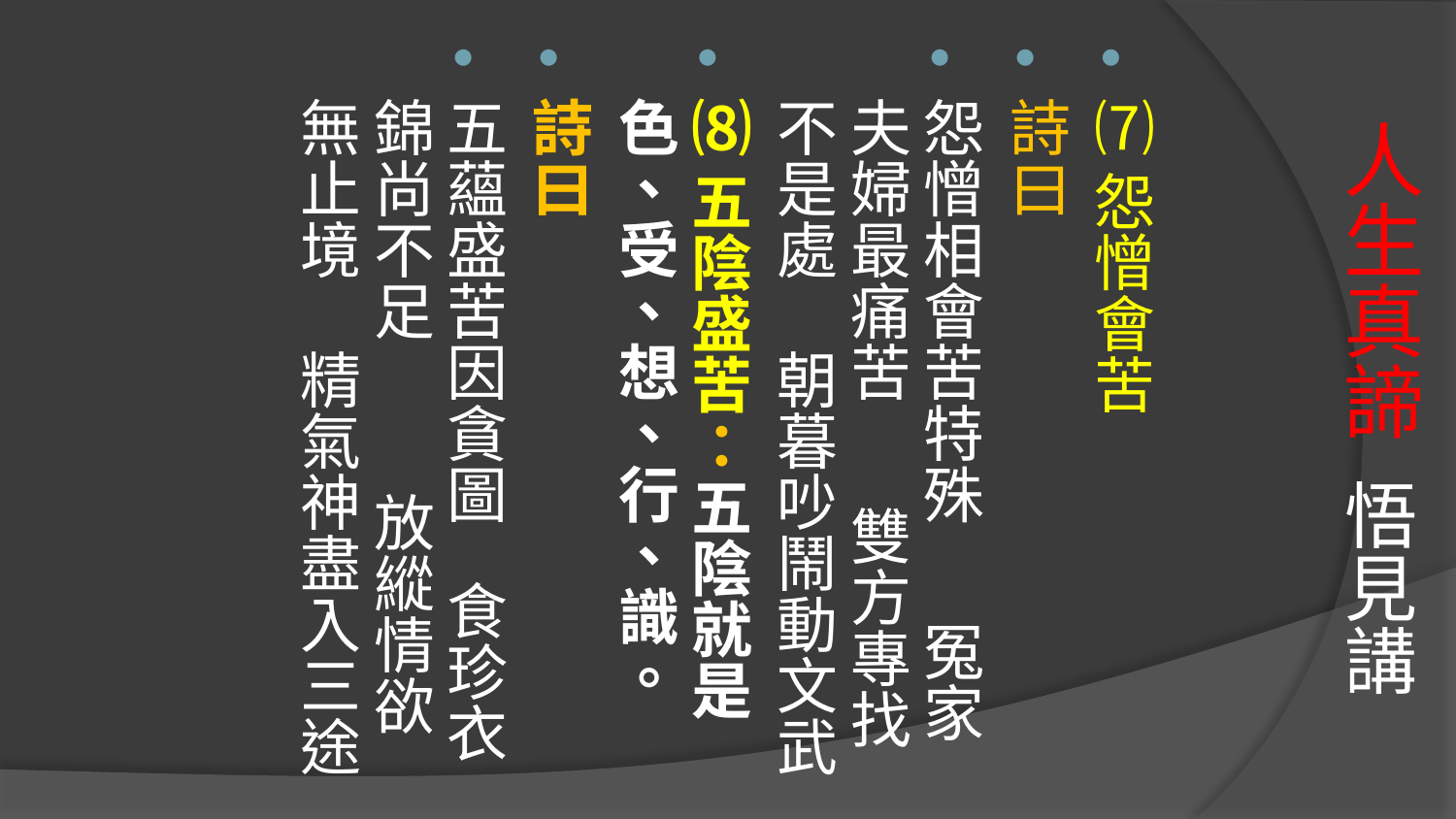

# 人生真諦  悟見講
⑺怨憎會苦
詩曰
怨憎相會苦特殊       冤家夫婦最痛苦　   雙方專找不是處     朝暮吵鬧動文武
⑻五陰盛苦：五陰就是色、受、想、行、識。
詩曰
五蘊盛苦因貪圖    食珍衣錦尚不足           放縱情欲無止境     精氣神盡入三途